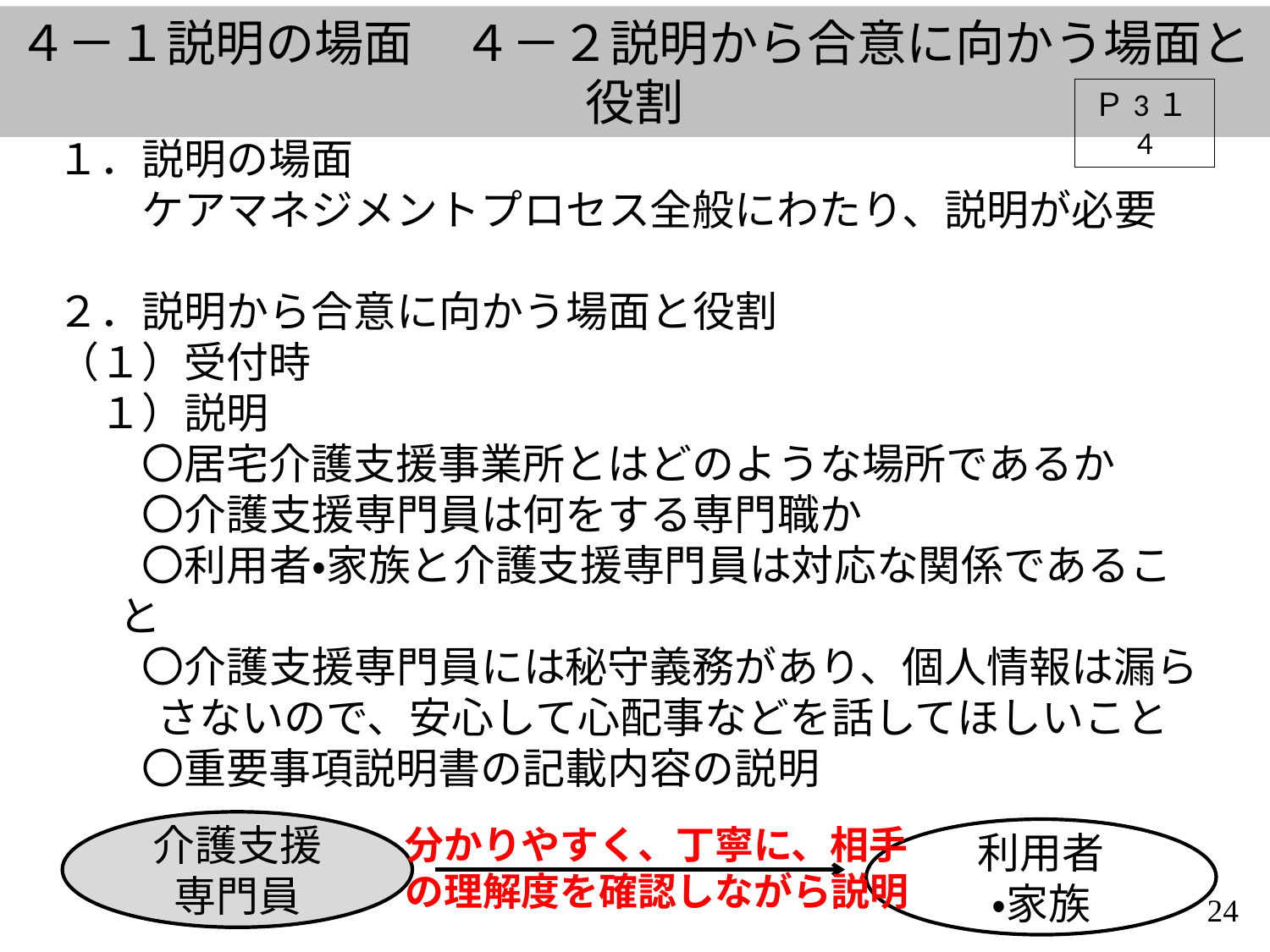

４－１説明の場面　４－２説明から合意に向かう場面と役割
Ｐ3１4
１．説明の場面
　　ケアマネジメントプロセス全般にわたり、説明が必要

２．説明から合意に向かう場面と役割
（１）受付時
　１）説明
　　〇居宅介護支援事業所とはどのような場所であるか
　　〇介護支援専門員は何をする専門職か
　　〇利用者・家族と介護支援専門員は対応な関係であること
　　〇介護支援専門員には秘守義務があり、個人情報は漏らさないので、安心して心配事などを話してほしいこと
　　〇重要事項説明書の記載内容の説明

介護支援
専門員
分かりやすく、丁寧に、相手の理解度を確認しながら説明
利用者
・家族
24